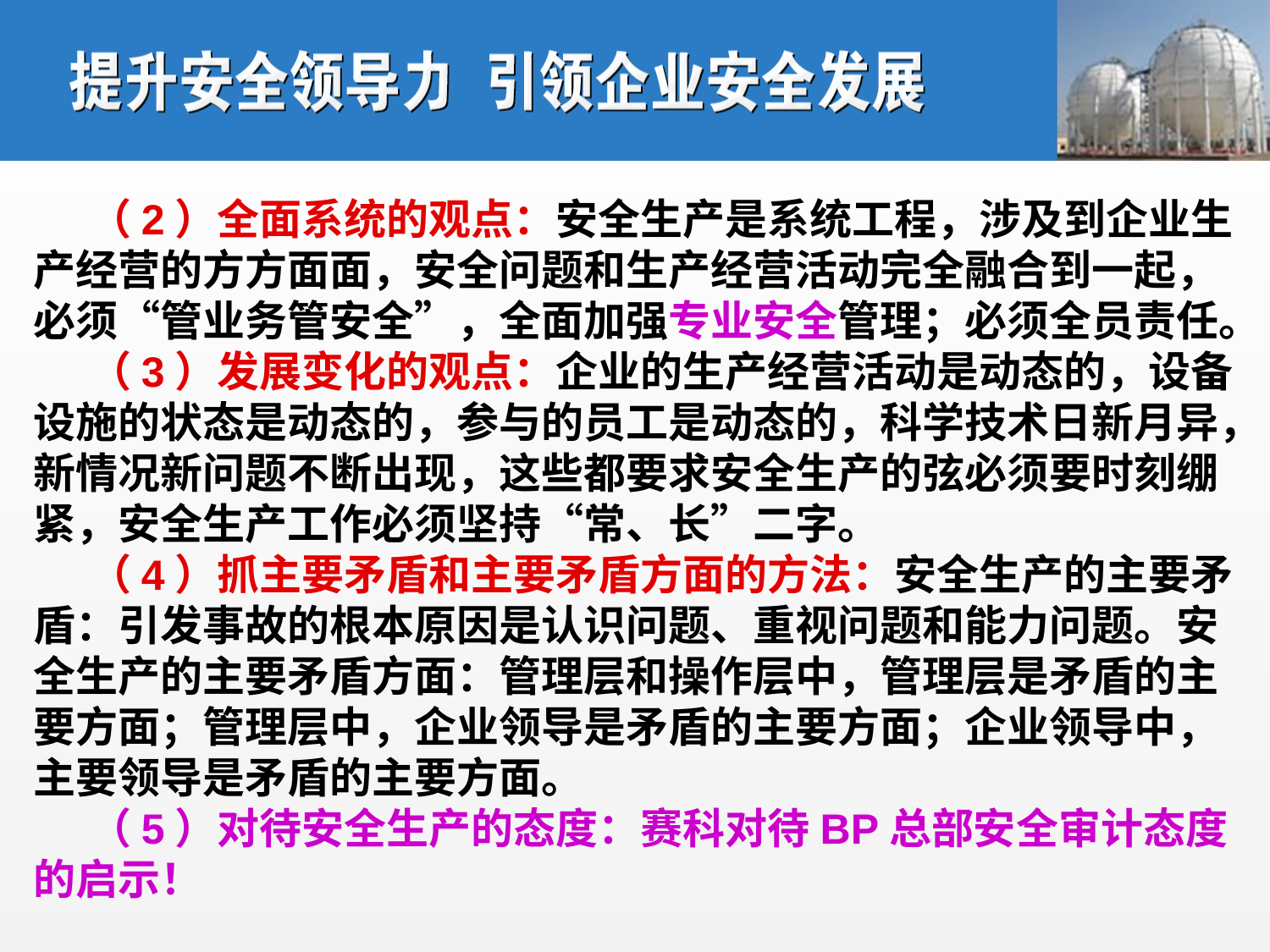

（2）全面系统的观点：安全生产是系统工程，涉及到企业生产经营的方方面面，安全问题和生产经营活动完全融合到一起，必须“管业务管安全”，全面加强专业安全管理；必须全员责任。
（3）发展变化的观点：企业的生产经营活动是动态的，设备设施的状态是动态的，参与的员工是动态的，科学技术日新月异，新情况新问题不断出现，这些都要求安全生产的弦必须要时刻绷紧，安全生产工作必须坚持“常、长”二字。
（4）抓主要矛盾和主要矛盾方面的方法：安全生产的主要矛盾：引发事故的根本原因是认识问题、重视问题和能力问题。安全生产的主要矛盾方面：管理层和操作层中，管理层是矛盾的主要方面；管理层中，企业领导是矛盾的主要方面；企业领导中，主要领导是矛盾的主要方面。
（5）对待安全生产的态度：赛科对待BP总部安全审计态度的启示！